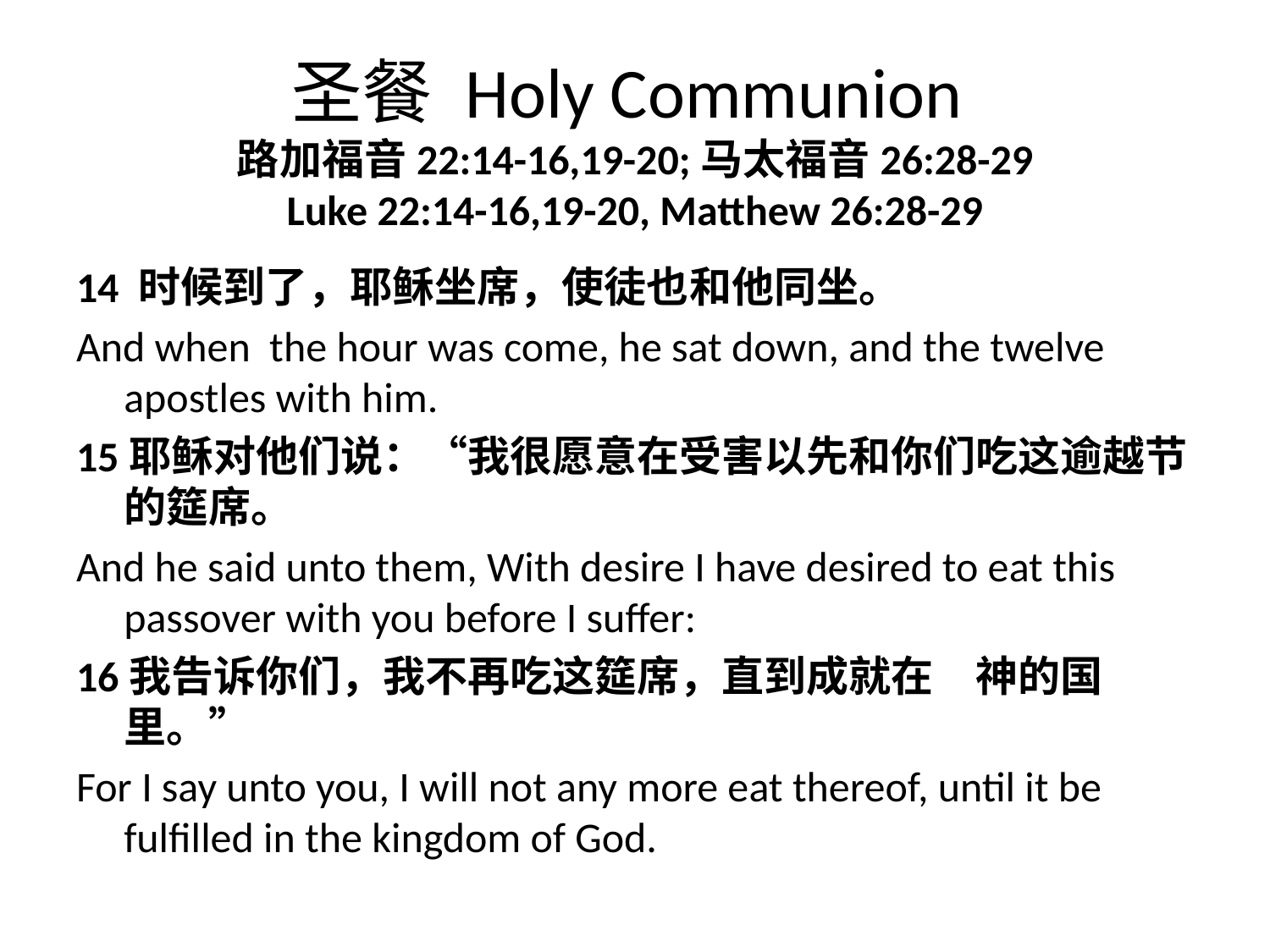

# 圣餐 Holy Communion 路加福音22:14-16,19-20;马太福音26:28-29 Luke 22:14-16,19-20, Matthew 26:28-29
14 时候到了，耶稣坐席，使徒也和他同坐。
And when  the hour was come, he sat down, and the twelve apostles with him.
15耶稣对他们说：“我很愿意在受害以先和你们吃这逾越节的筵席。
And he said unto them, With desire I have desired to eat this passover with you before I suffer:
16我告诉你们，我不再吃这筵席，直到成就在　神的国里。”
For I say unto you, I will not any more eat thereof, until it be fulfilled in the kingdom of God.